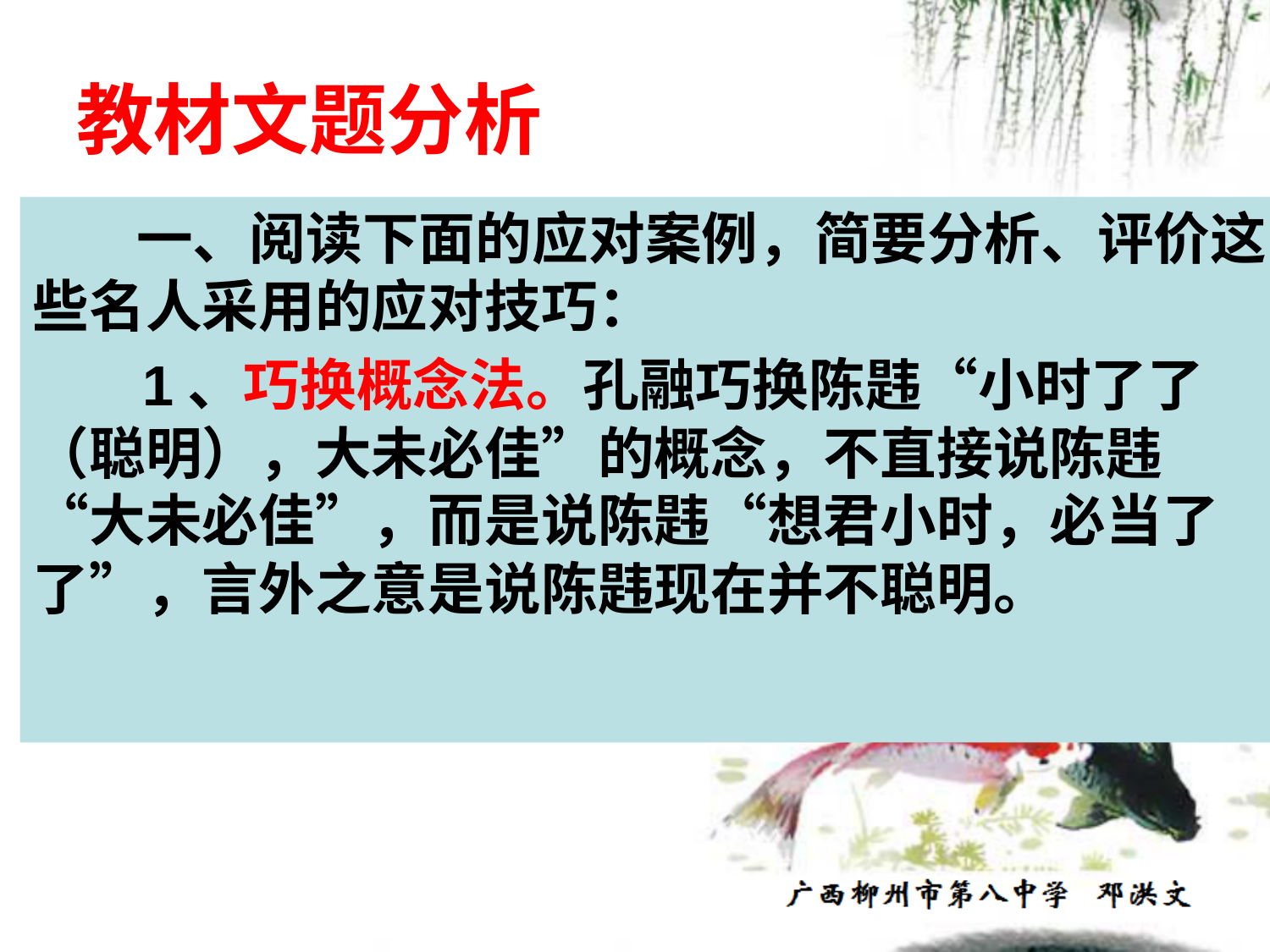

# 教材文题分析
       一、阅读下面的应对案例，简要分析、评价这些名人采用的应对技巧：
       1、巧换概念法。孔融巧换陈韪“小时了了（聪明），大未必佳”的概念，不直接说陈韪“大未必佳”，而是说陈韪“想君小时，必当了了”，言外之意是说陈韪现在并不聪明。